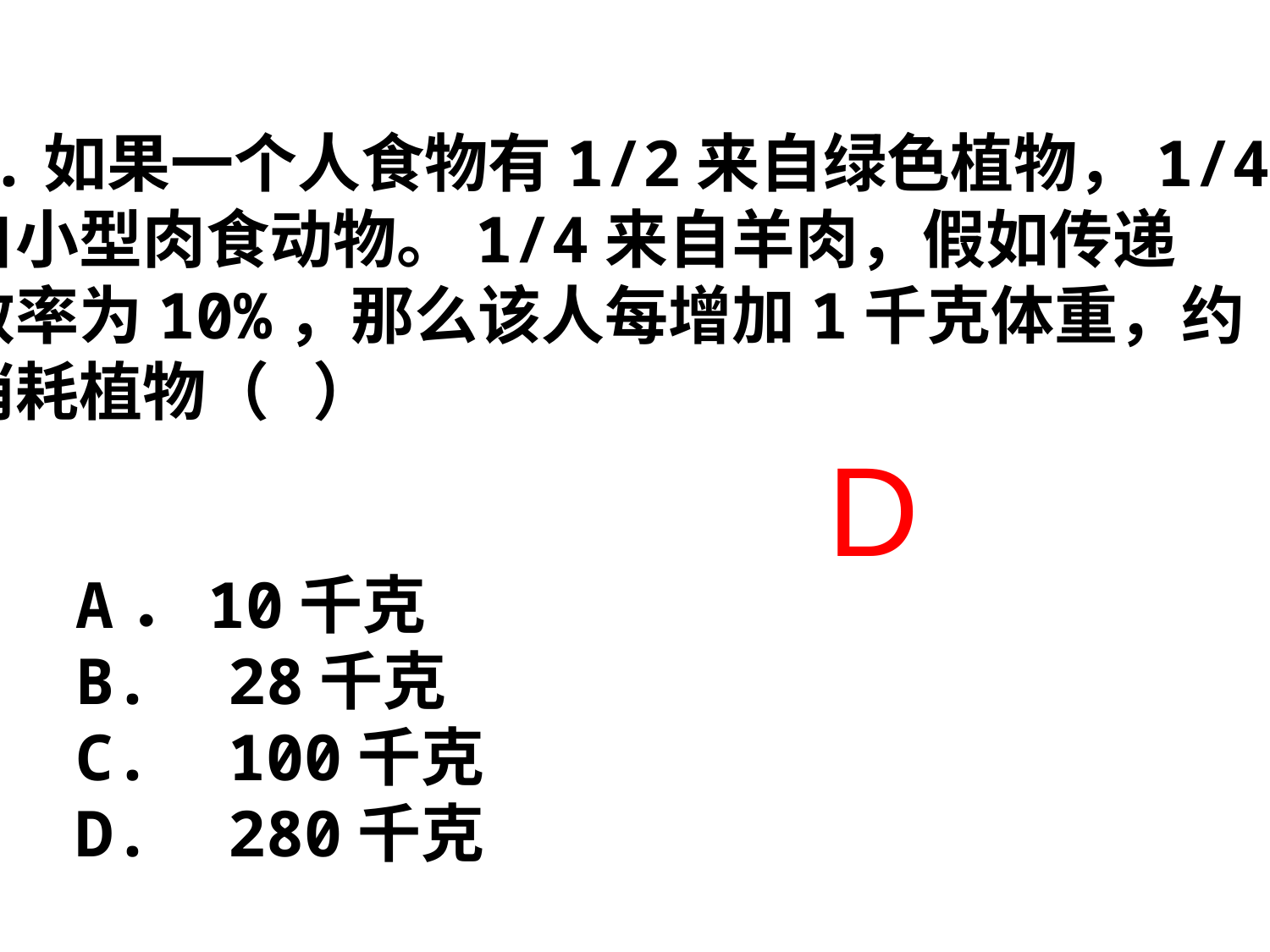

4.如果一个人食物有1/2来自绿色植物，1/4来
自小型肉食动物。1/4来自羊肉，假如传递
效率为10%，那么该人每增加1千克体重，约
消耗植物（   ）
D
A．10千克　　　
B.  28千克　　　
C.  100千克　　　
D.  280千克